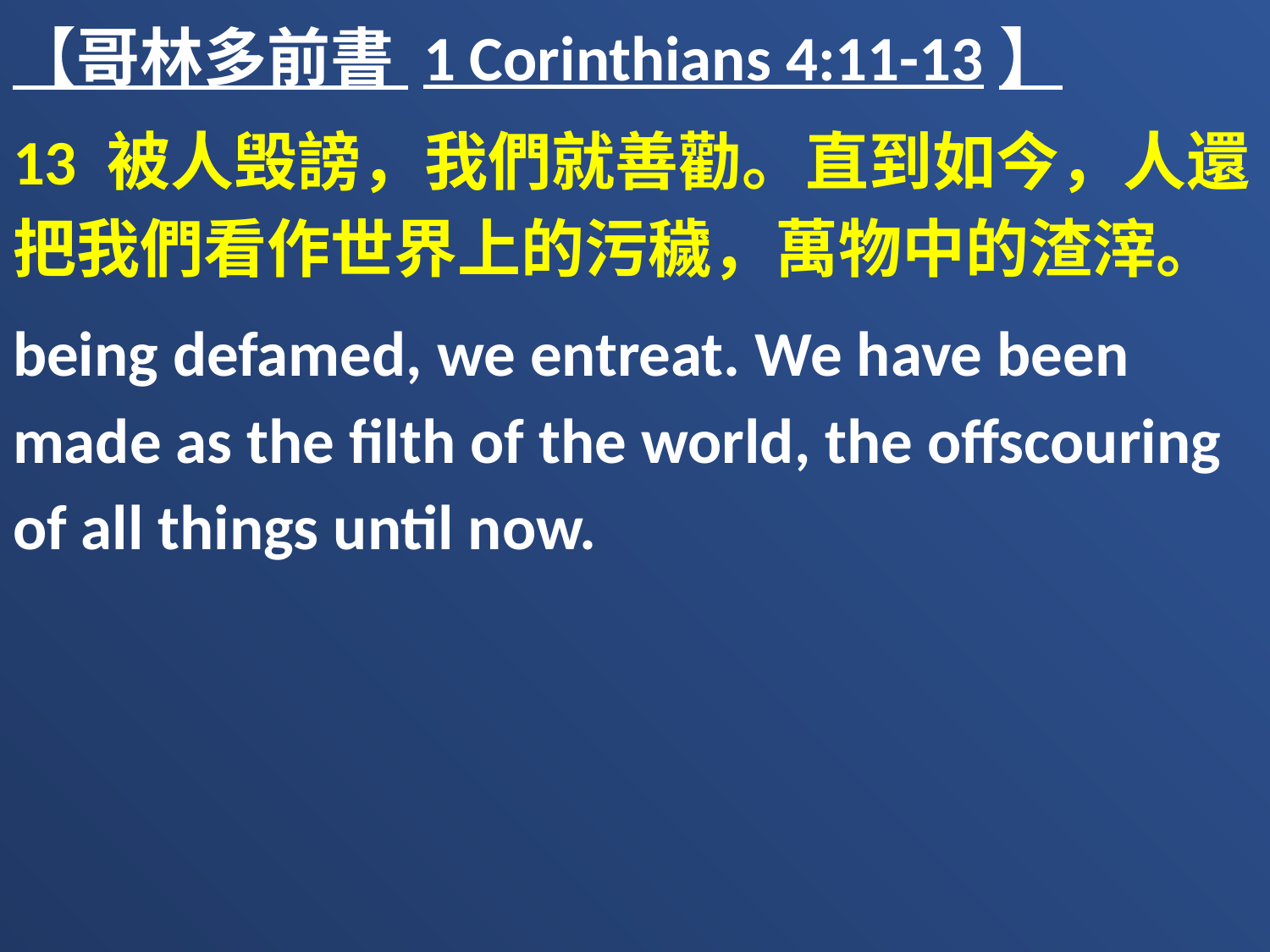

【哥林多前書 1 Corinthians 4:11-13】
13 被人毁謗，我們就善勸。直到如今，人還把我們看作世界上的污穢，萬物中的渣滓。
being defamed, we entreat. We have been made as the filth of the world, the offscouring of all things until now.